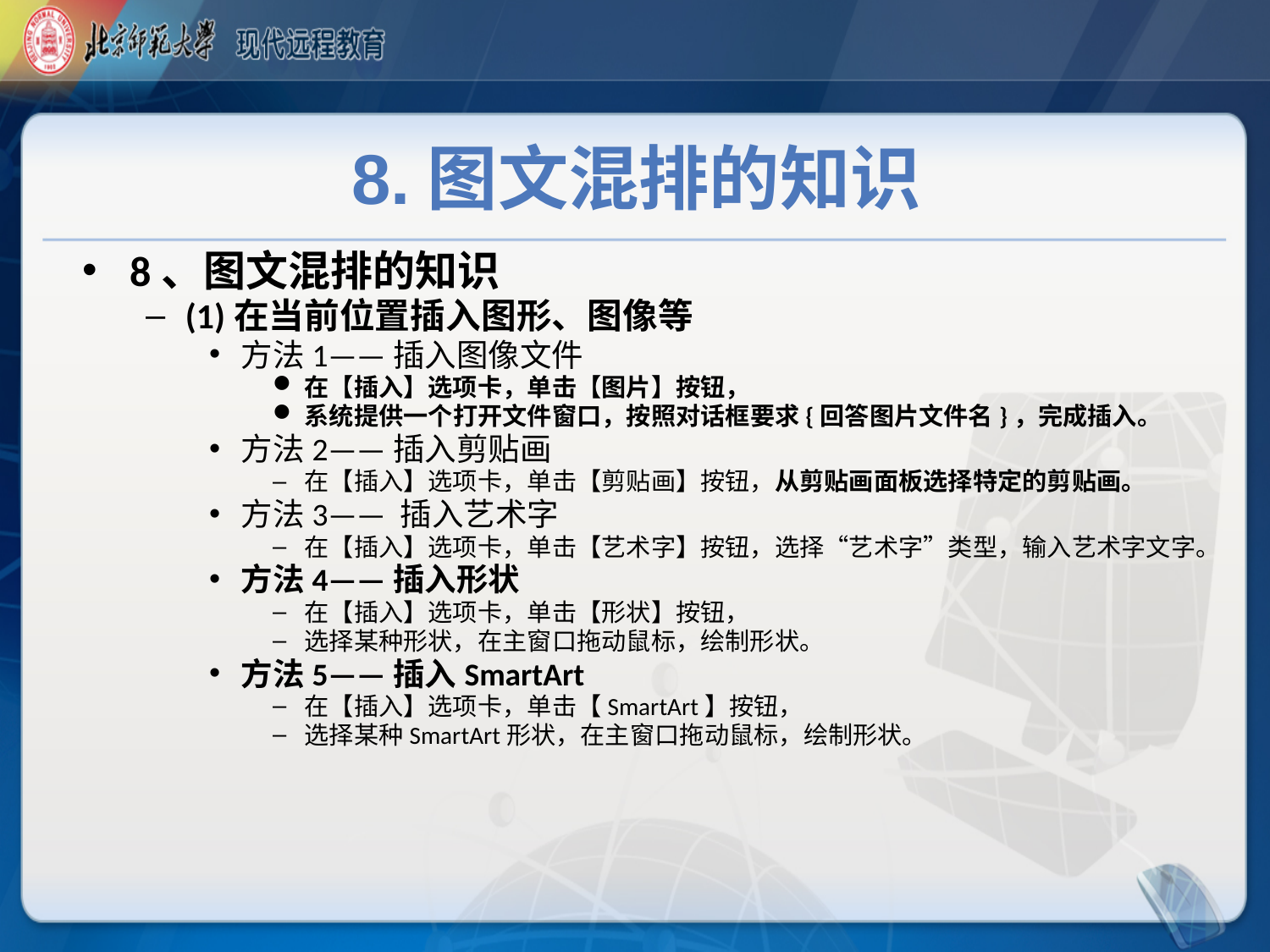

# 8.图文混排的知识
8、图文混排的知识
(1)在当前位置插入图形、图像等
方法1——插入图像文件
在【插入】选项卡，单击【图片】按钮，
系统提供一个打开文件窗口，按照对话框要求{回答图片文件名}，完成插入。
方法2——插入剪贴画
在【插入】选项卡，单击【剪贴画】按钮，从剪贴画面板选择特定的剪贴画。
方法3—— 插入艺术字
在【插入】选项卡，单击【艺术字】按钮，选择“艺术字”类型，输入艺术字文字。
方法4——插入形状
在【插入】选项卡，单击【形状】按钮，
选择某种形状，在主窗口拖动鼠标，绘制形状。
方法5——插入SmartArt
在【插入】选项卡，单击【SmartArt】按钮，
选择某种SmartArt形状，在主窗口拖动鼠标，绘制形状。